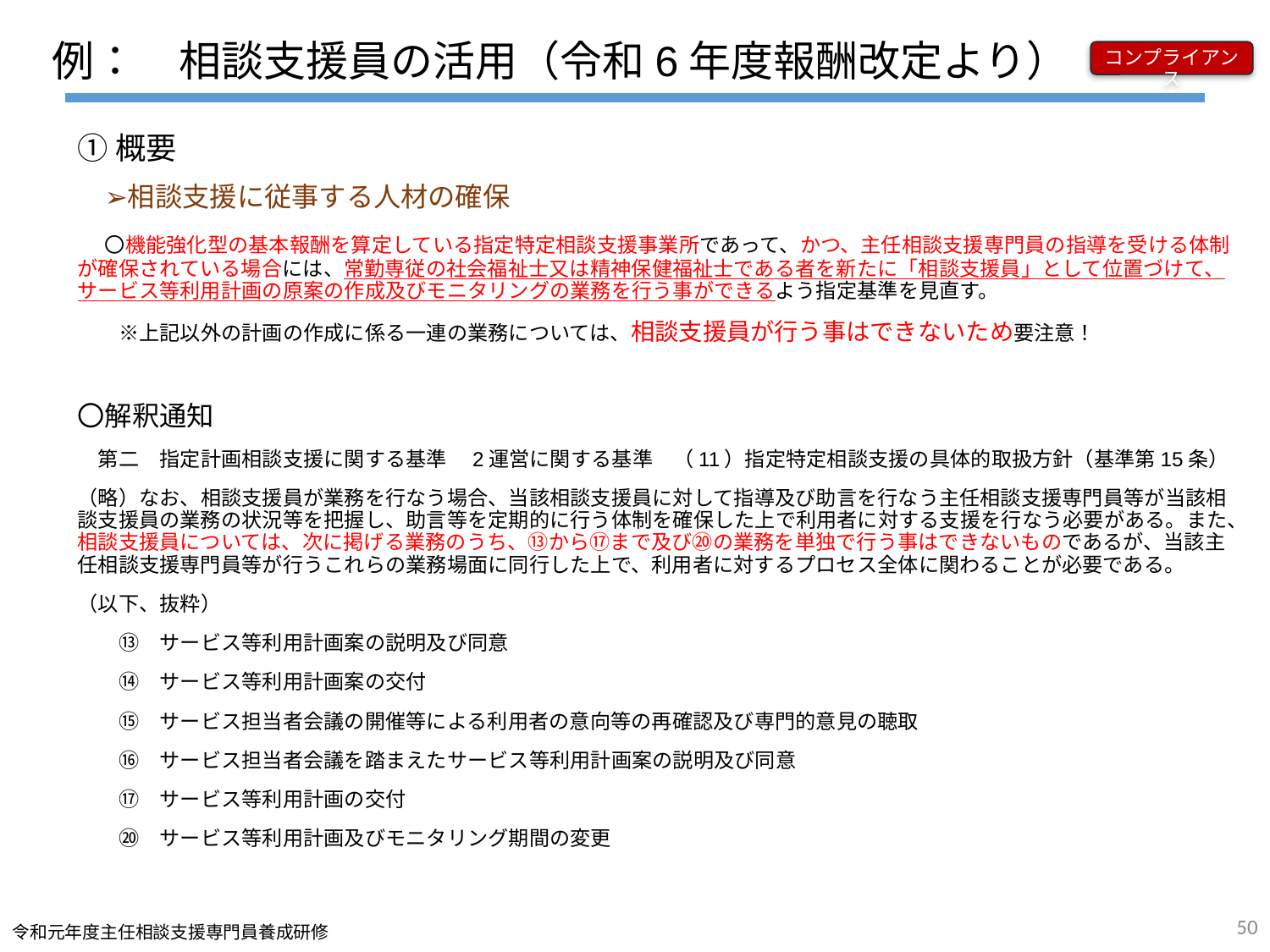

例：　相談支援員の活用（令和6年度報酬改定より）
コンプライアンス
①概要
　➢相談支援に従事する人材の確保
　〇機能強化型の基本報酬を算定している指定特定相談支援事業所であって、かつ、主任相談支援専門員の指導を受ける体制が確保されている場合には、常勤専従の社会福祉士又は精神保健福祉士である者を新たに「相談支援員」として位置づけて、サービス等利用計画の原案の作成及びモニタリングの業務を行う事ができるよう指定基準を見直す。
　　※上記以外の計画の作成に係る一連の業務については、相談支援員が行う事はできないため要注意！

〇解釈通知
　第二　指定計画相談支援に関する基準　2運営に関する基準　（11）指定特定相談支援の具体的取扱方針（基準第15条）
（略）なお、相談支援員が業務を行なう場合、当該相談支援員に対して指導及び助言を行なう主任相談支援専門員等が当該相談支援員の業務の状況等を把握し、助言等を定期的に行う体制を確保した上で利用者に対する支援を行なう必要がある。また、相談支援員については、次に掲げる業務のうち、⑬から⑰まで及び⑳の業務を単独で行う事はできないものであるが、当該主任相談支援専門員等が行うこれらの業務場面に同行した上で、利用者に対するプロセス全体に関わることが必要である。
（以下、抜粋）
　　⑬　サービス等利用計画案の説明及び同意
　　⑭　サービス等利用計画案の交付
　　⑮　サービス担当者会議の開催等による利用者の意向等の再確認及び専門的意見の聴取
　　⑯　サービス担当者会議を踏まえたサービス等利用計画案の説明及び同意
　　⑰　サービス等利用計画の交付
　　⑳　サービス等利用計画及びモニタリング期間の変更
50
令和元年度主任相談支援専門員養成研修